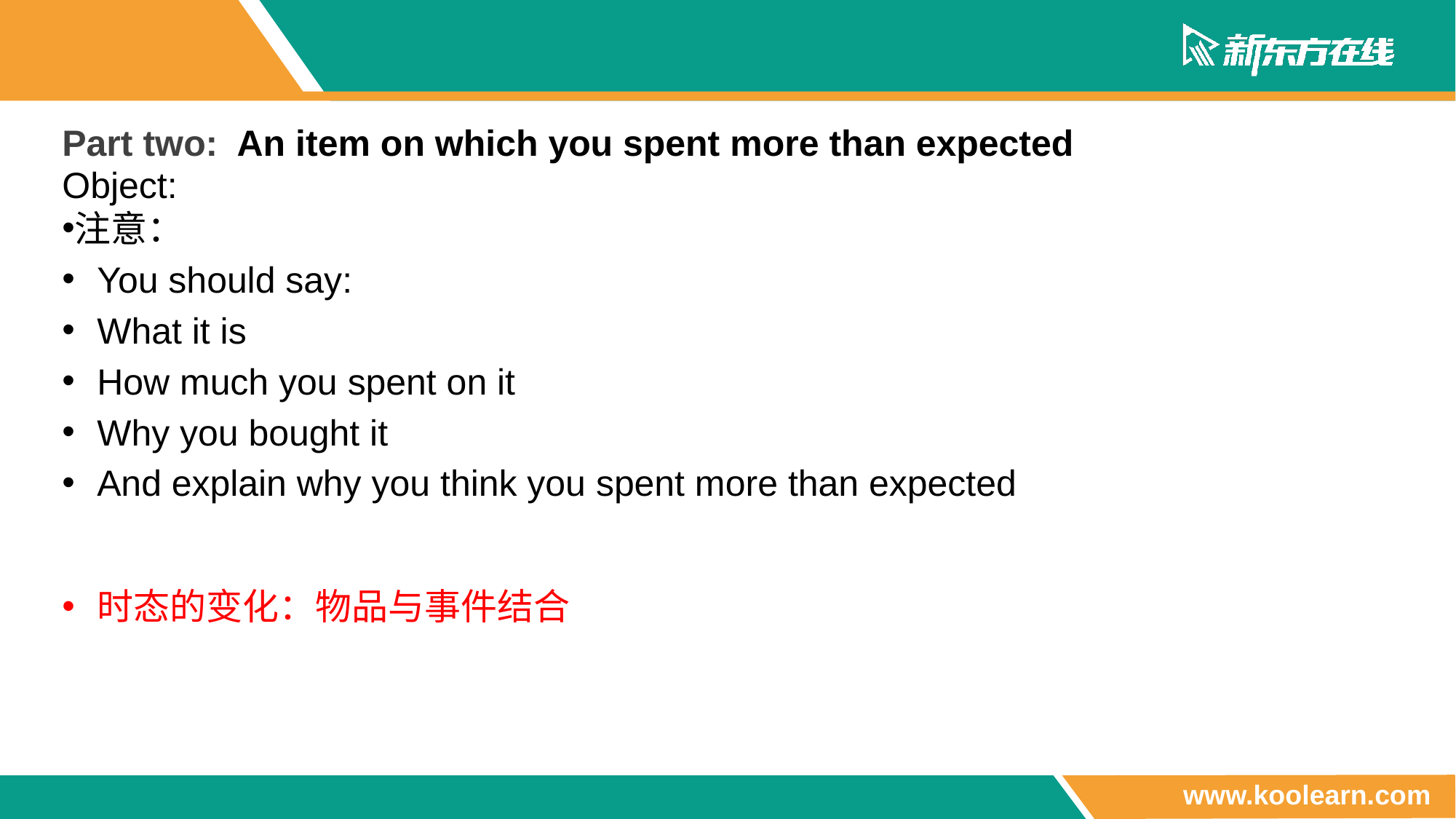

Part two:  An item on which you spent more than expected
Object:
注意：
You should say:
What it is
How much you spent on it
Why you bought it
And explain why you think you spent more than expected

时态的变化：物品与事件结合